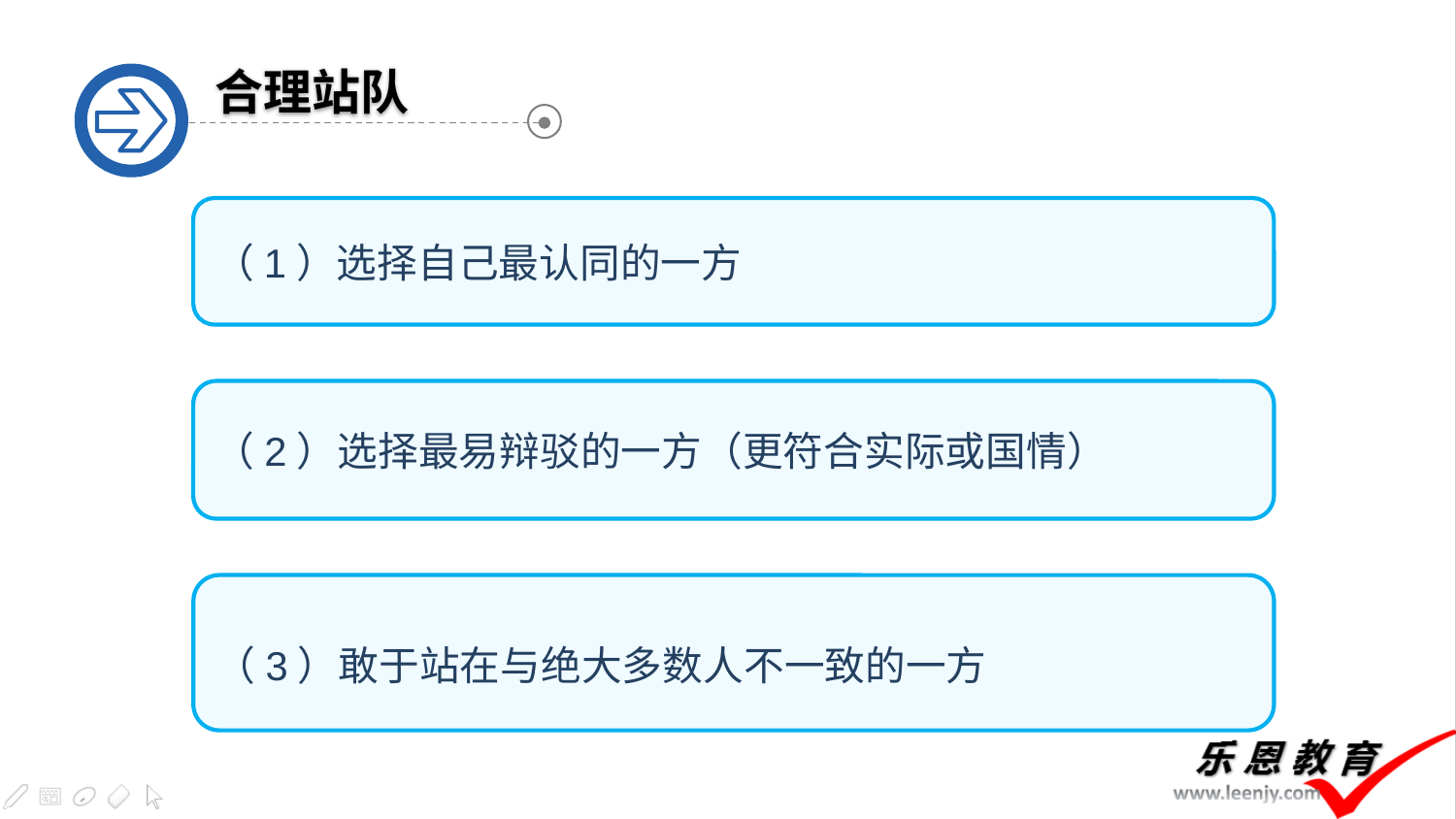

合理站队

（1）选择自己最认同的一方
（2）选择最易辩驳的一方（更符合实际或国情）
（3）敢于站在与绝大多数人不一致的一方